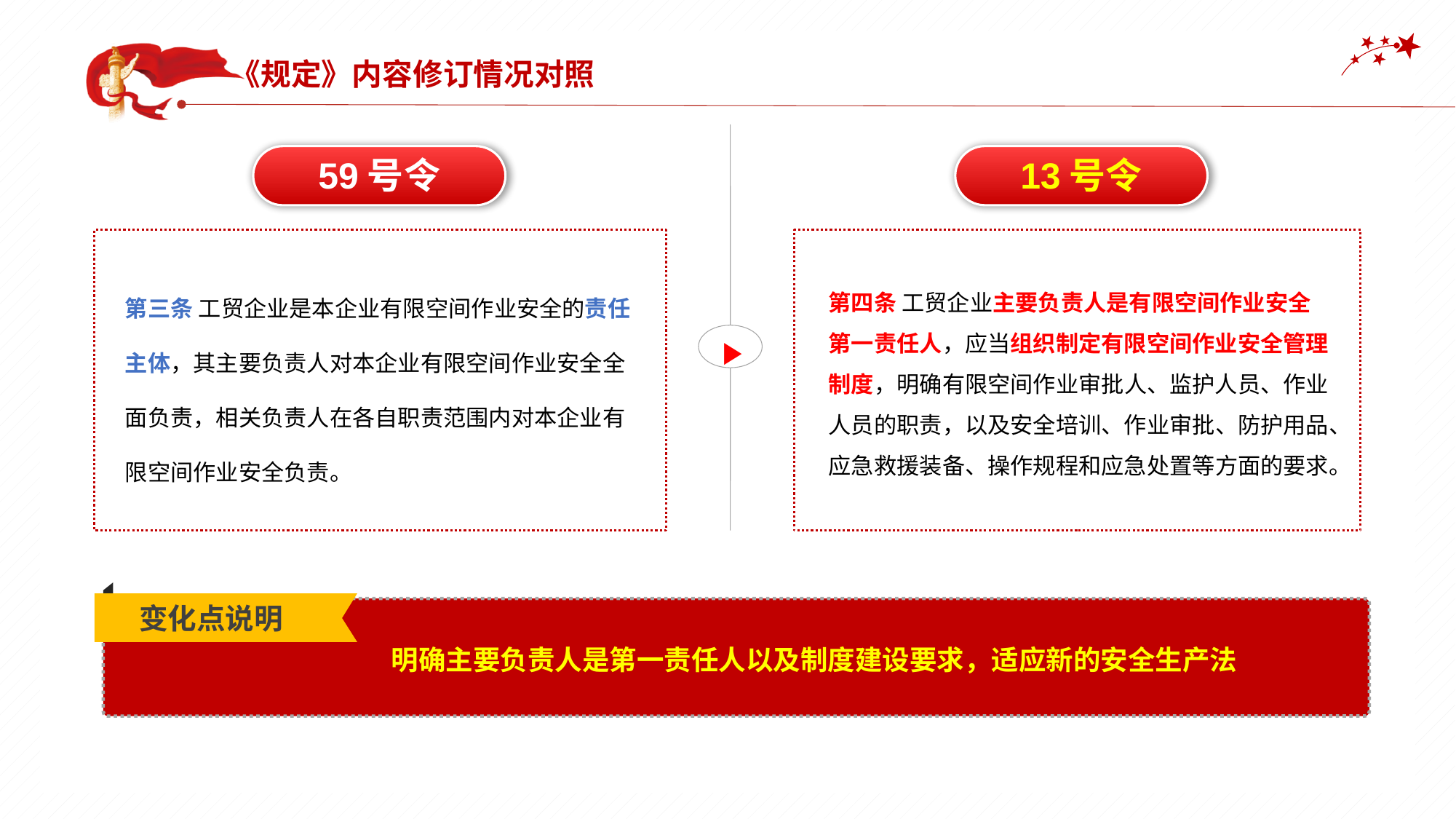

《规定》内容修订情况对照

▶

13号令

59号令

第三条 工贸企业是本企业有限空间作业安全的责任主体，其主要负责人对本企业有限空间作业安全全面负责，相关负责人在各自职责范围内对本企业有限空间作业安全负责。
第四条 工贸企业主要负责人是有限空间作业安全第一责任人，应当组织制定有限空间作业安全管理制度，明确有限空间作业审批人、监护人员、作业人员的职责，以及安全培训、作业审批、防护用品、应急救援装备、操作规程和应急处置等方面的要求。

变化点说明

明确主要负责人是第一责任人以及制度建设要求，适应新的安全生产法